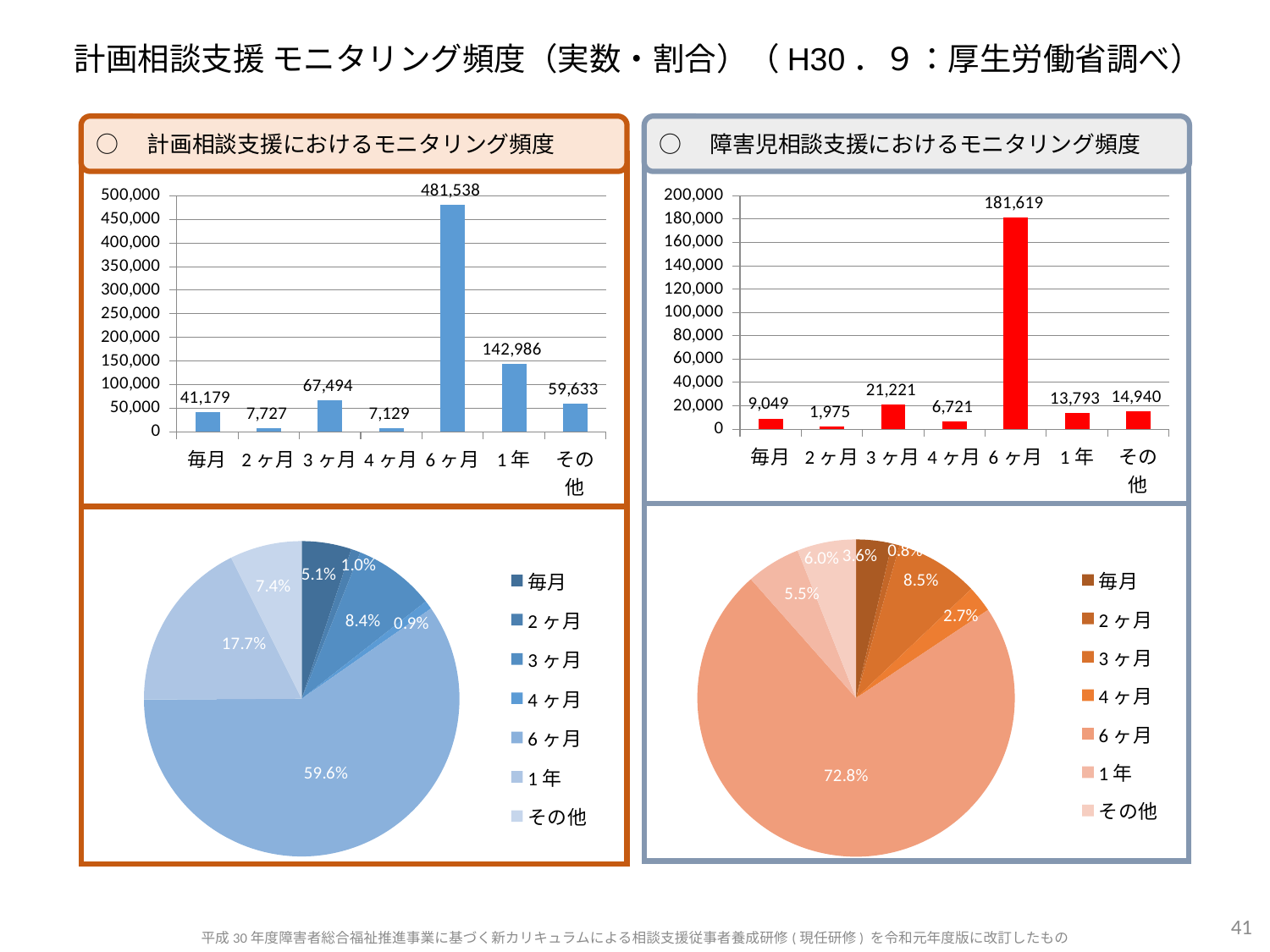

計画相談支援 モニタリング頻度（実数・割合）（H30．９：厚生労働省調べ）
○　計画相談支援におけるモニタリング頻度
○　障害児相談支援におけるモニタリング頻度

### Chart

| Category | 毎月 |
|---|---|
| 毎月 | 41179.0 |
| 2ヶ月 | 7727.0 |
| 3ヶ月 | 67494.0 |
| 4ヶ月 | 7129.0 |
| 6ヶ月 | 481538.0 |
| 1年 | 142986.0 |
| その他 | 59633.0 |

### Chart

| Category | 毎月 |
|---|---|
| 毎月 | 9049.0 |
| 2ヶ月 | 1975.0 |
| 3ヶ月 | 21221.0 |
| 4ヶ月 | 6721.0 |
| 6ヶ月 | 181619.0 |
| 1年 | 13793.0 |
| その他 | 14940.0 |

### Chart

| Category | 毎月 |
|---|---|
| 毎月 | 0.036295012794904505 |
| 2ヶ月 | 0.007921610152496011 |
| 3ヶ月 | 0.08511619698537612 |
| 4ヶ月 | 0.0269575401695826 |
| 6ヶ月 | 0.7284632477398338 |
| 1年 | 0.05532292092829242 |
| その他 | 0.05992347122951411 |

### Chart

| Category | 毎月 |
|---|---|
| 毎月 | 0.05098392196967632 |
| 2ヶ月 | 0.009566836617200255 |
| 3ヶ月 | 0.08356465260014413 |
| 4ヶ月 | 0.008826449882751471 |
| 6ヶ月 | 0.5961945607575219 |
| 1年 | 0.177031668247314 |
| その他 | 0.07383190992539182 |
41
平成30年度障害者総合福祉推進事業に基づく新カリキュラムによる相談支援従事者養成研修(現任研修) を令和元年度版に改訂したもの